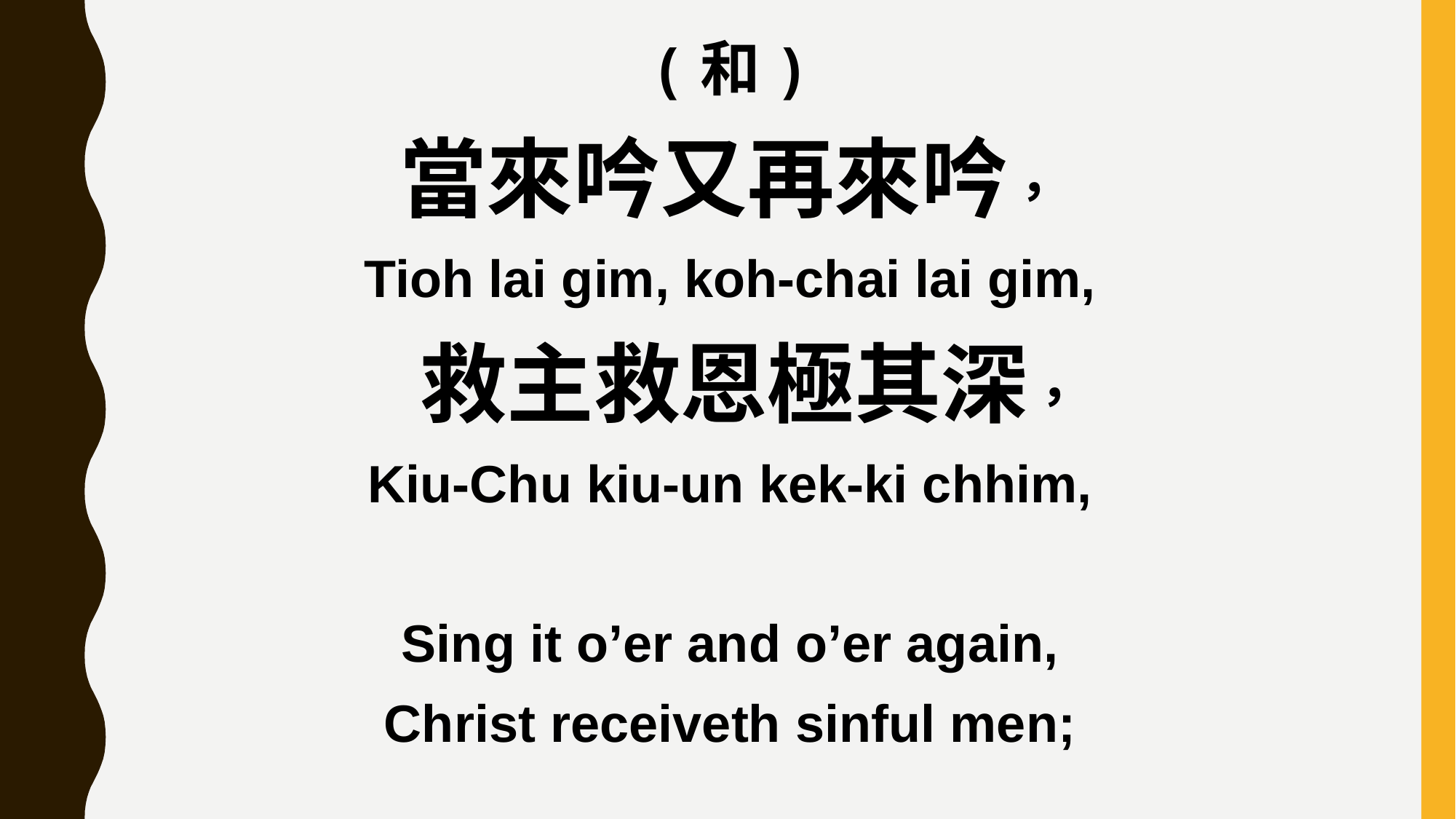

(和)
當來吟又再來吟，
Tioh lai gim, koh-chai lai gim,
 救主救恩極其深，
Kiu-Chu kiu-un kek-ki chhim,

Sing it o’er and o’er again,
Christ receiveth sinful men;